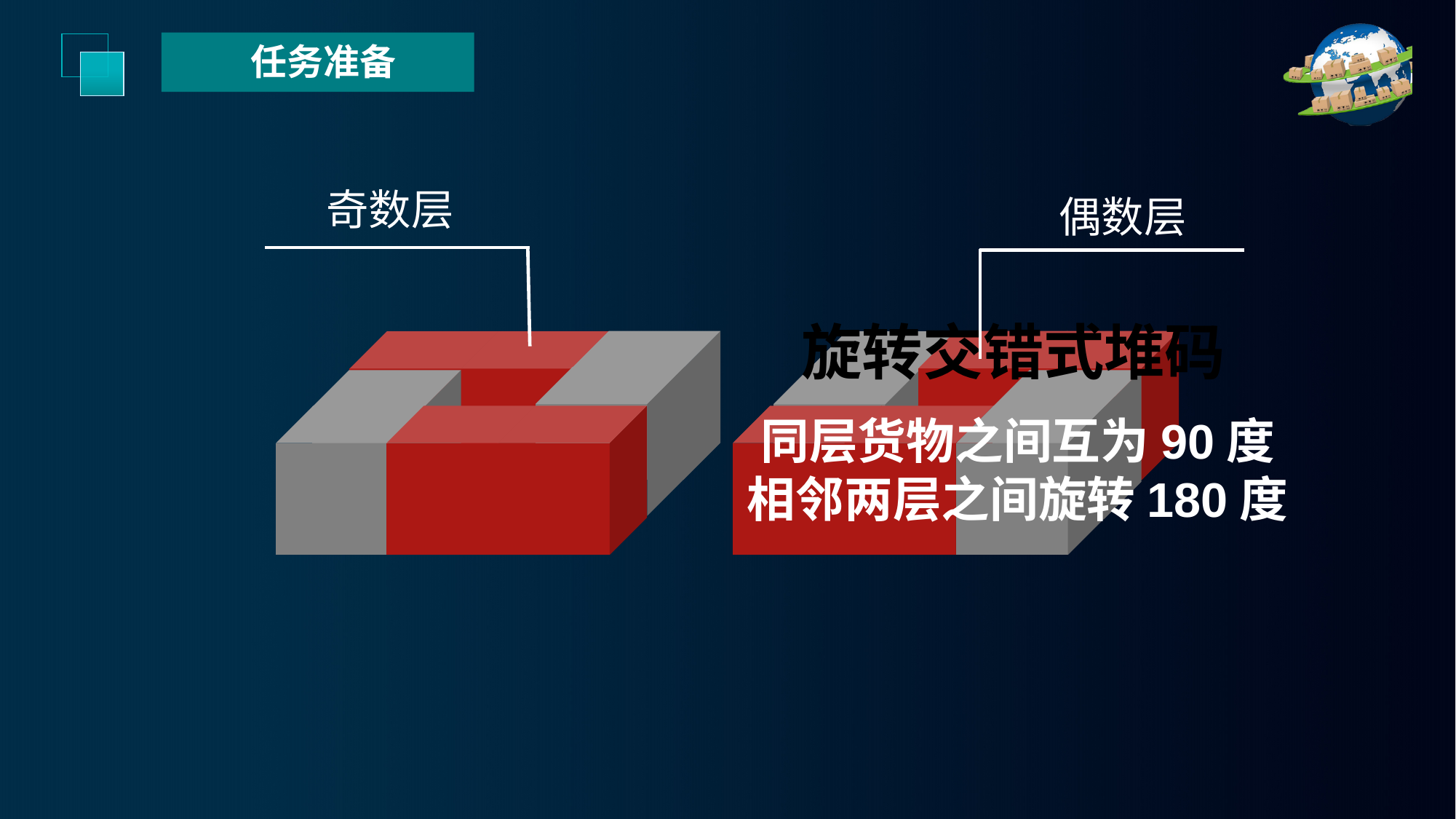

任务准备
奇数层
偶数层
旋转交错式堆码

同层货物之间互为90度
相邻两层之间旋转180度

延时符